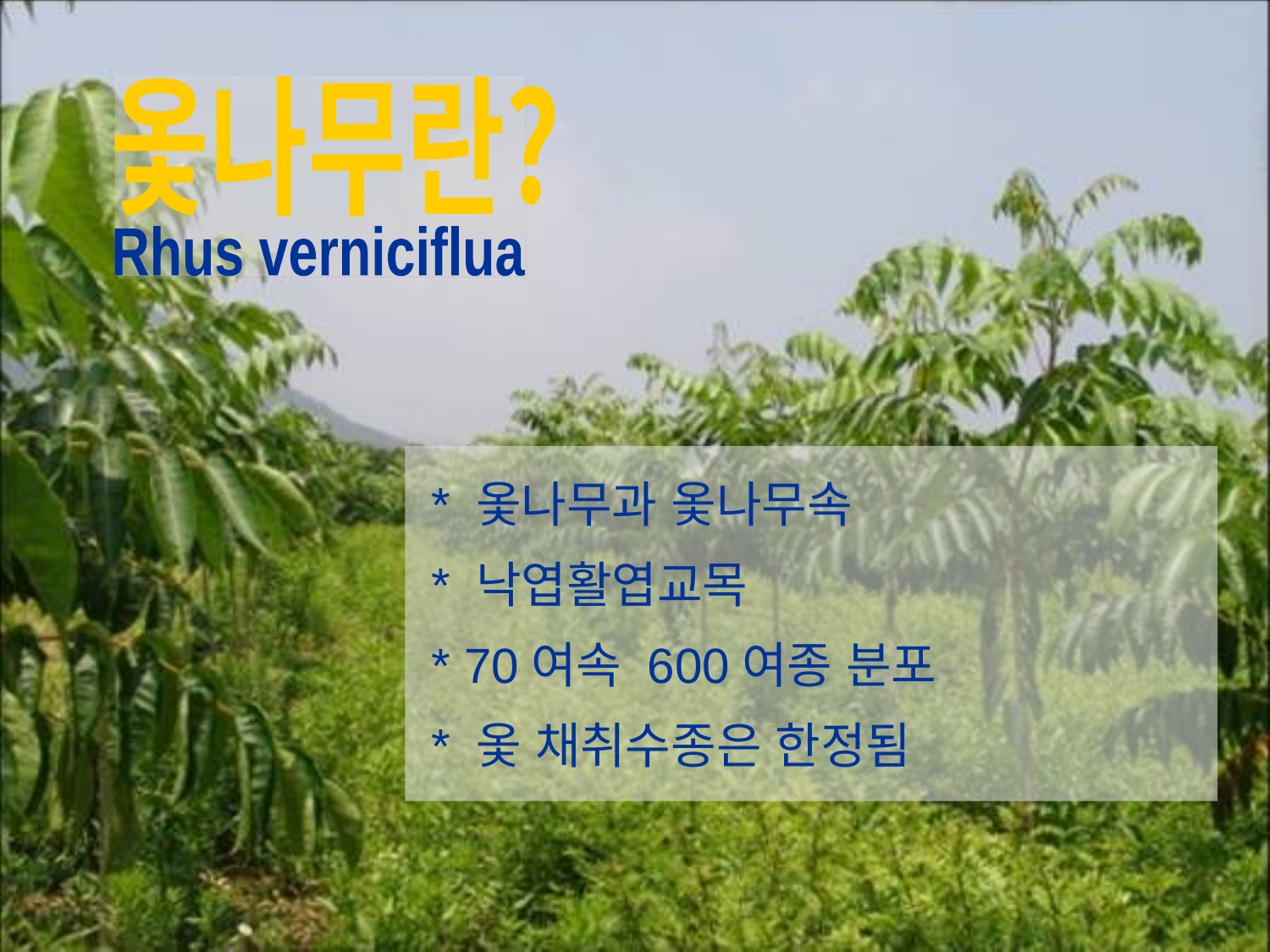

옻나무란?
Rhus verniciflua

 * 옻나무과 옻나무속

 * 낙엽활엽교목

 * 70여속 600여종 분포

 * 옻 채취수종은 한정됨